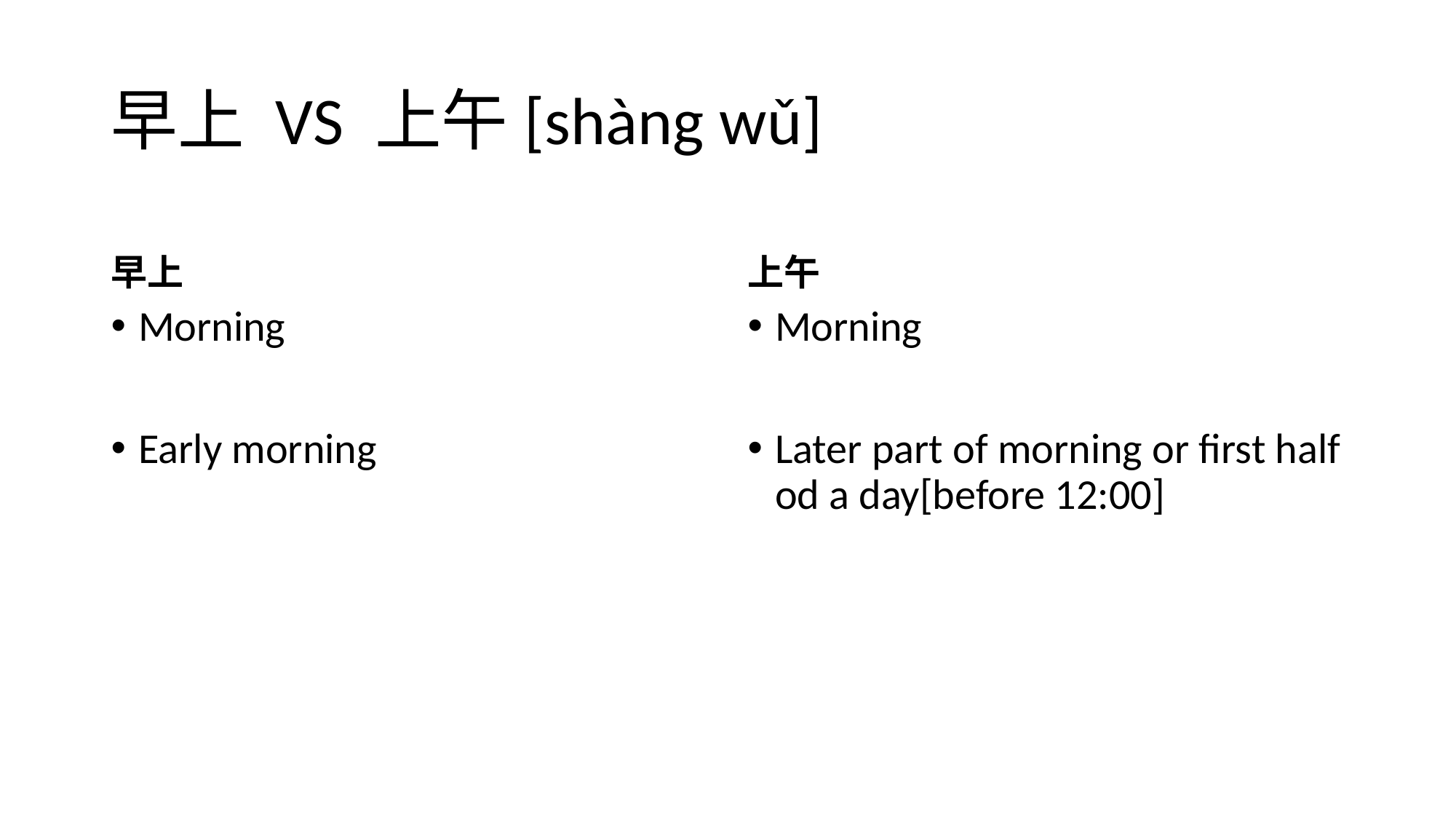

# 早上 VS 上午[shàng wǔ]
早上
上午
Morning

Early morning
Morning

Later part of morning or first half od a day[before 12:00]